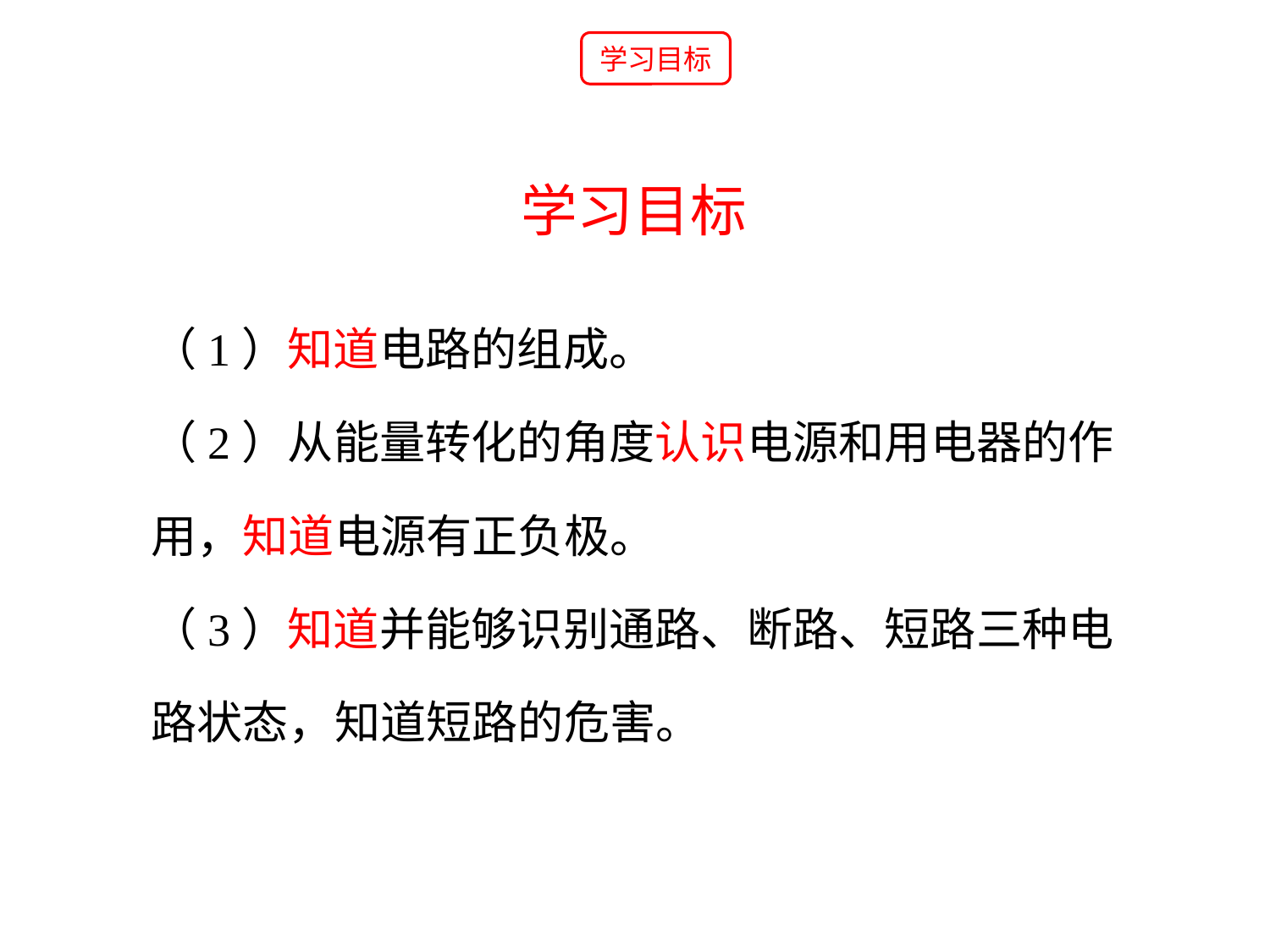

学习目标
学习目标
（1）知道电路的组成。
（2）从能量转化的角度认识电源和用电器的作用，知道电源有正负极。
（3）知道并能够识别通路、断路、短路三种电路状态，知道短路的危害。